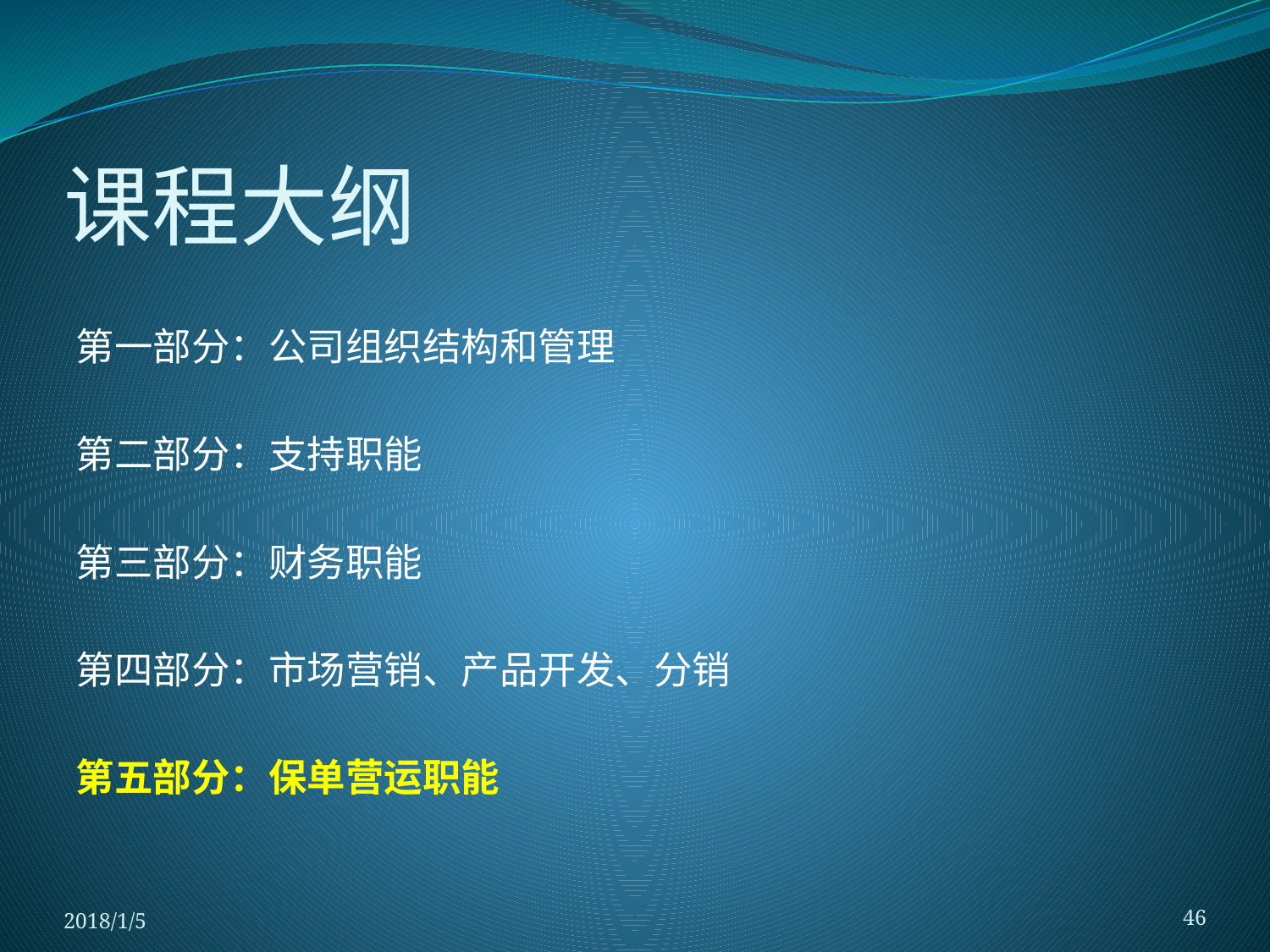

# 课程大纲
第一部分：公司组织结构和管理

第二部分：支持职能

第三部分：财务职能

第四部分：市场营销、产品开发、分销

第五部分：保单营运职能

2018/1/5
46